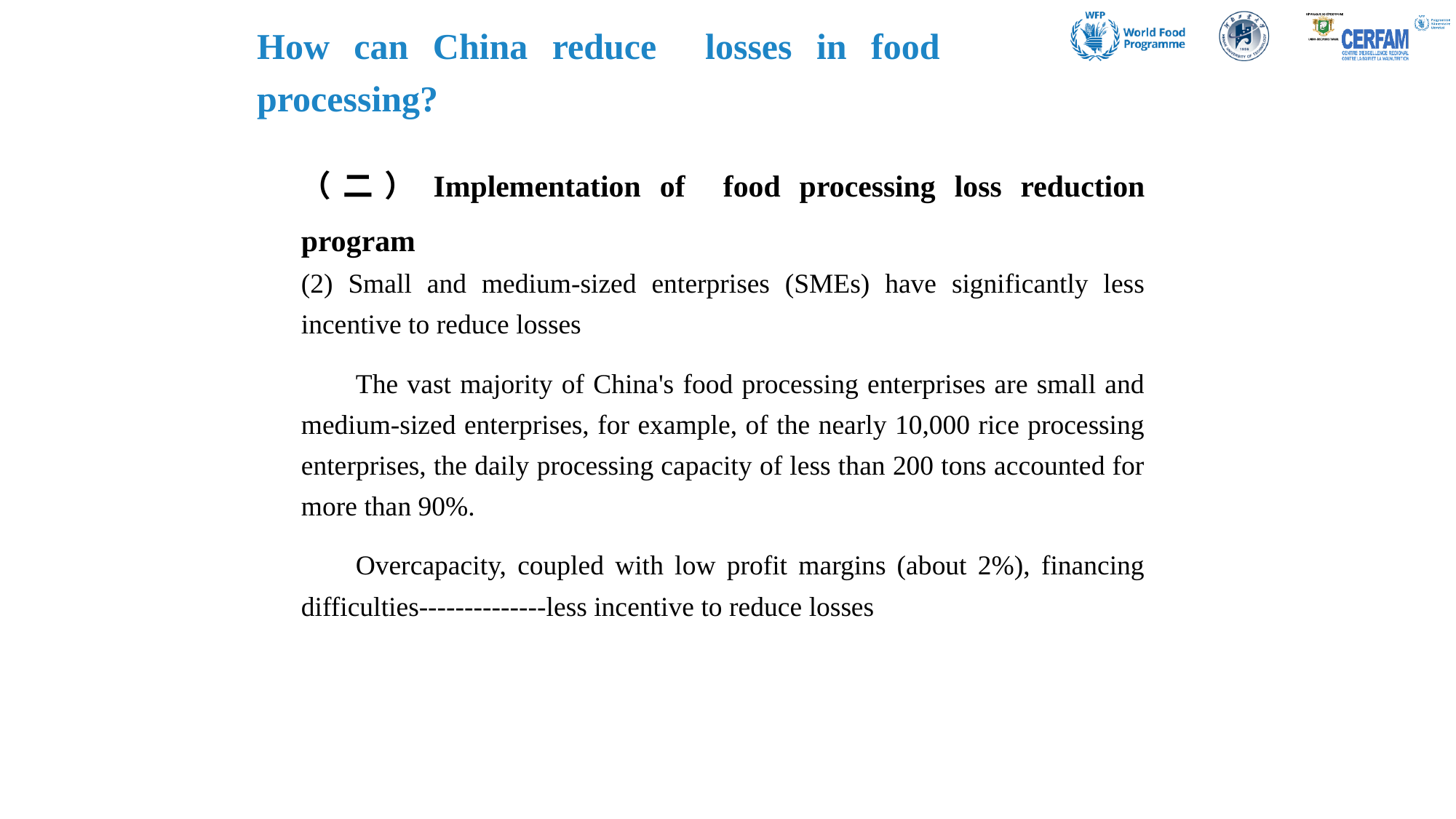

How can China reduce  losses in food processing?
（二）Implementation of  food processing loss reduction program
(2) Small and medium-sized enterprises (SMEs) have significantly less incentive to reduce losses
The vast majority of China's food processing enterprises are small and medium-sized enterprises, for example, of the nearly 10,000 rice processing enterprises, the daily processing capacity of less than 200 tons accounted for more than 90%.
Overcapacity, coupled with low profit margins (about 2%), financing difficulties--------------less incentive to reduce losses